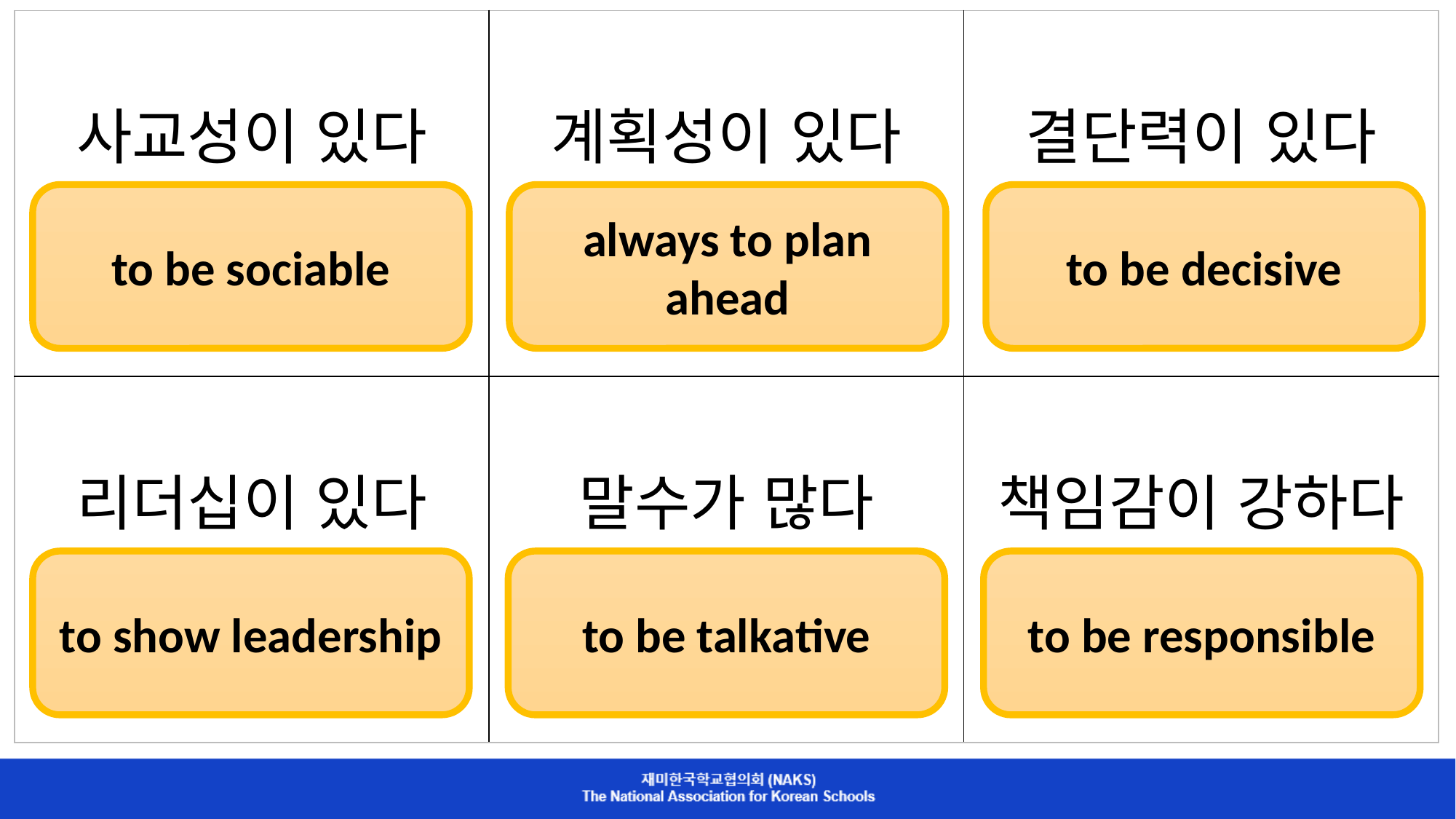

| 사교성이 있다 | 계획성이 있다 | 결단력이 있다 |
| --- | --- | --- |
| 리더십이 있다 | 말수가 많다 | 책임감이 강하다 |
to be sociable
always to plan ahead
to be decisive
to show leadership
to be talkative
to be responsible